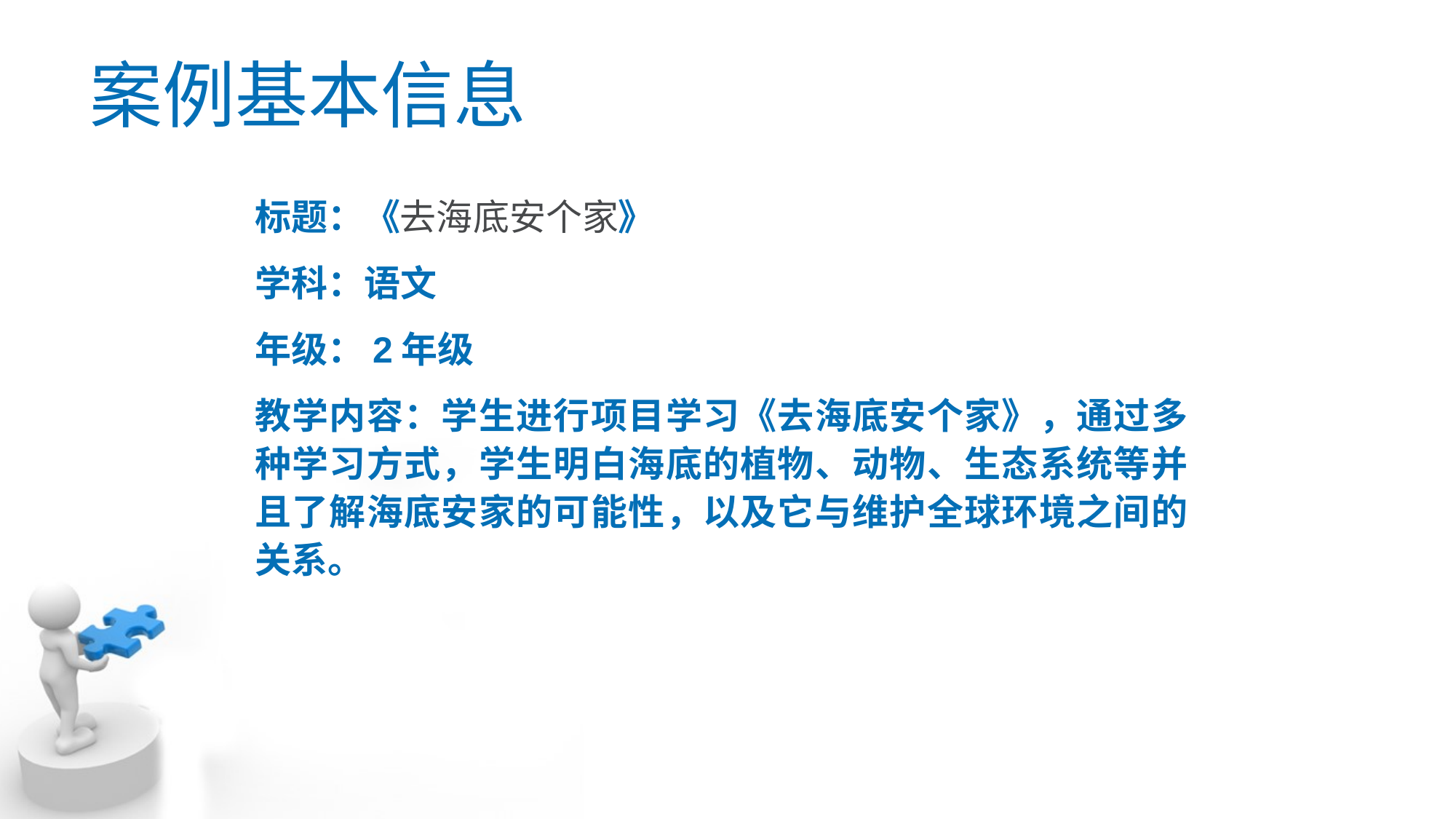

案例基本信息
标题：《去海底安个家》
学科：语文
年级：2年级
教学内容：学生进行项目学习《去海底安个家》，通过多种学习方式，学生明白海底的植物、动物、生态系统等并且了解海底安家的可能性，以及它与维护全球环境之间的关系。